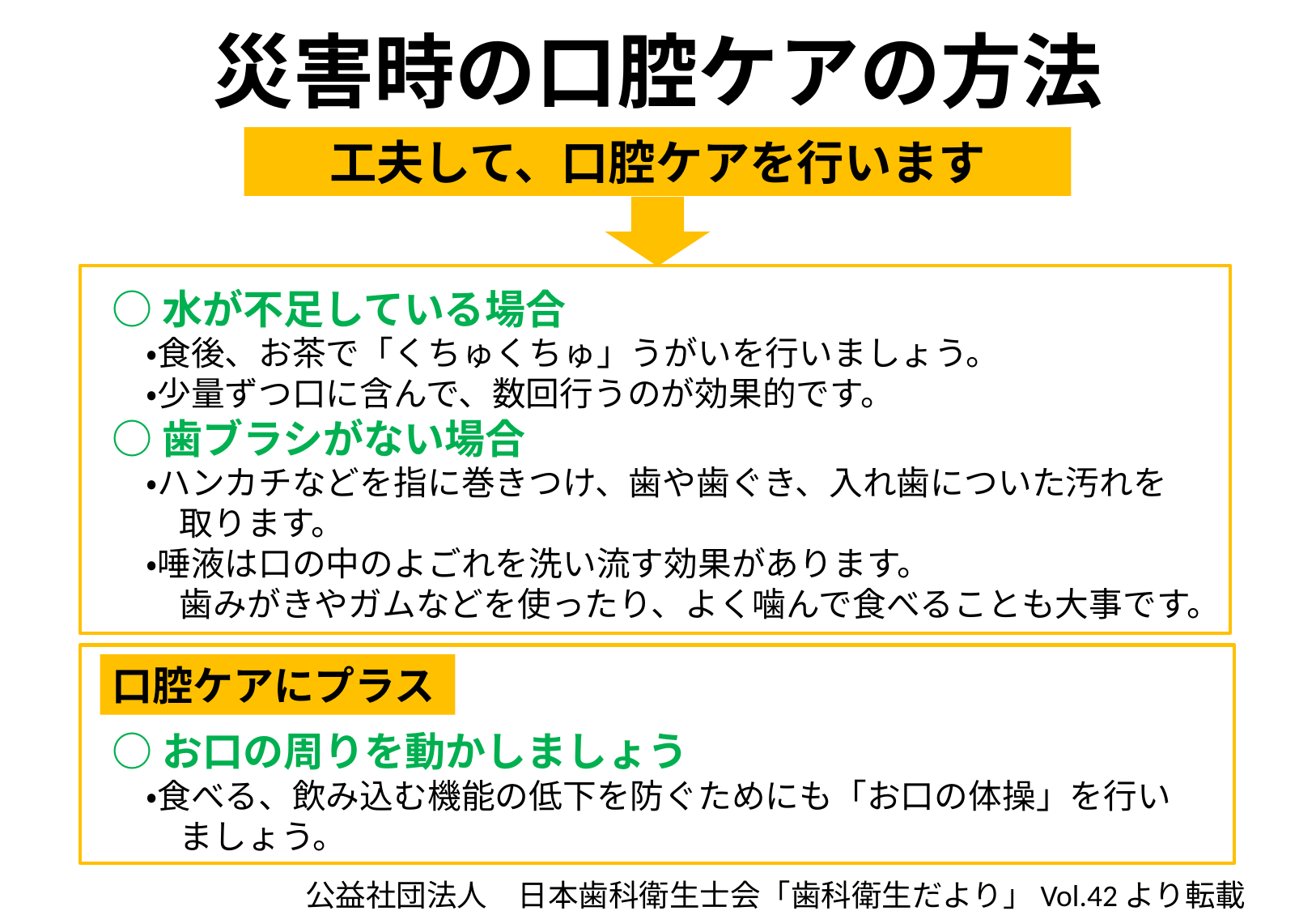

# 災害時の口腔ケアの方法
工夫して、口腔ケアを行います

○水が不足している場合
　・食後、お茶で「くちゅくちゅ」うがいを行いましょう。
　・少量ずつ口に含んで、数回行うのが効果的です。
○歯ブラシがない場合
　・ハンカチなどを指に巻きつけ、歯や歯ぐき、入れ歯についた汚れを
　　取ります。
　・唾液は口の中のよごれを洗い流す効果があります。
　　歯みがきやガムなどを使ったり、よく噛んで食べることも大事です。

口腔ケアにプラス
○お口の周りを動かしましょう
　・食べる、飲み込む機能の低下を防ぐためにも「お口の体操」を行い
　　ましょう。
公益社団法人　日本歯科衛生士会「歯科衛生だより」Vol.42より転載